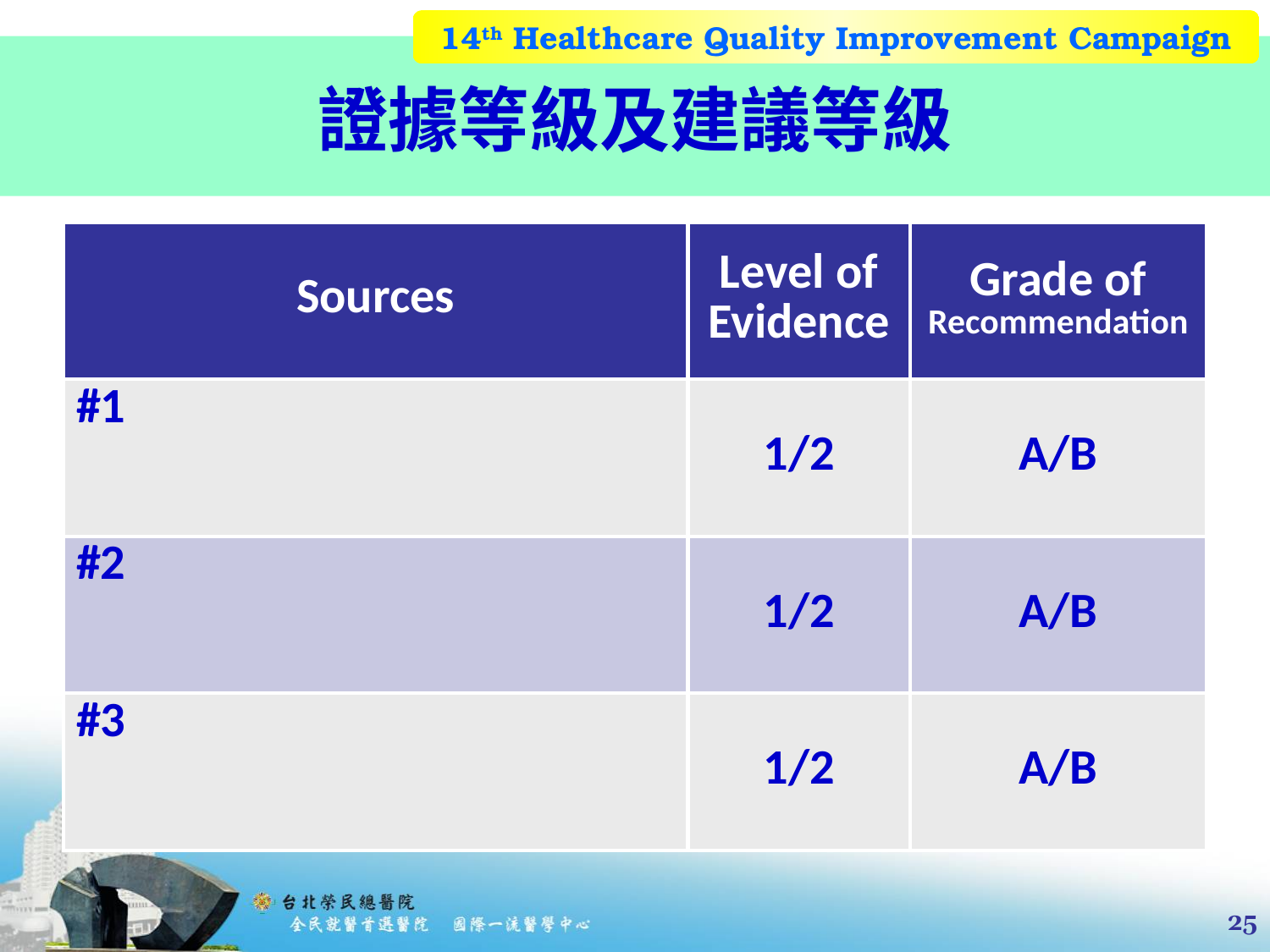

# 證據等級及建議等級
| Sources | Level of Evidence | Grade of Recommendation |
| --- | --- | --- |
| #1 | 1/2 | A/B |
| #2 | 1/2 | A/B |
| #3 | 1/2 | A/B |
25